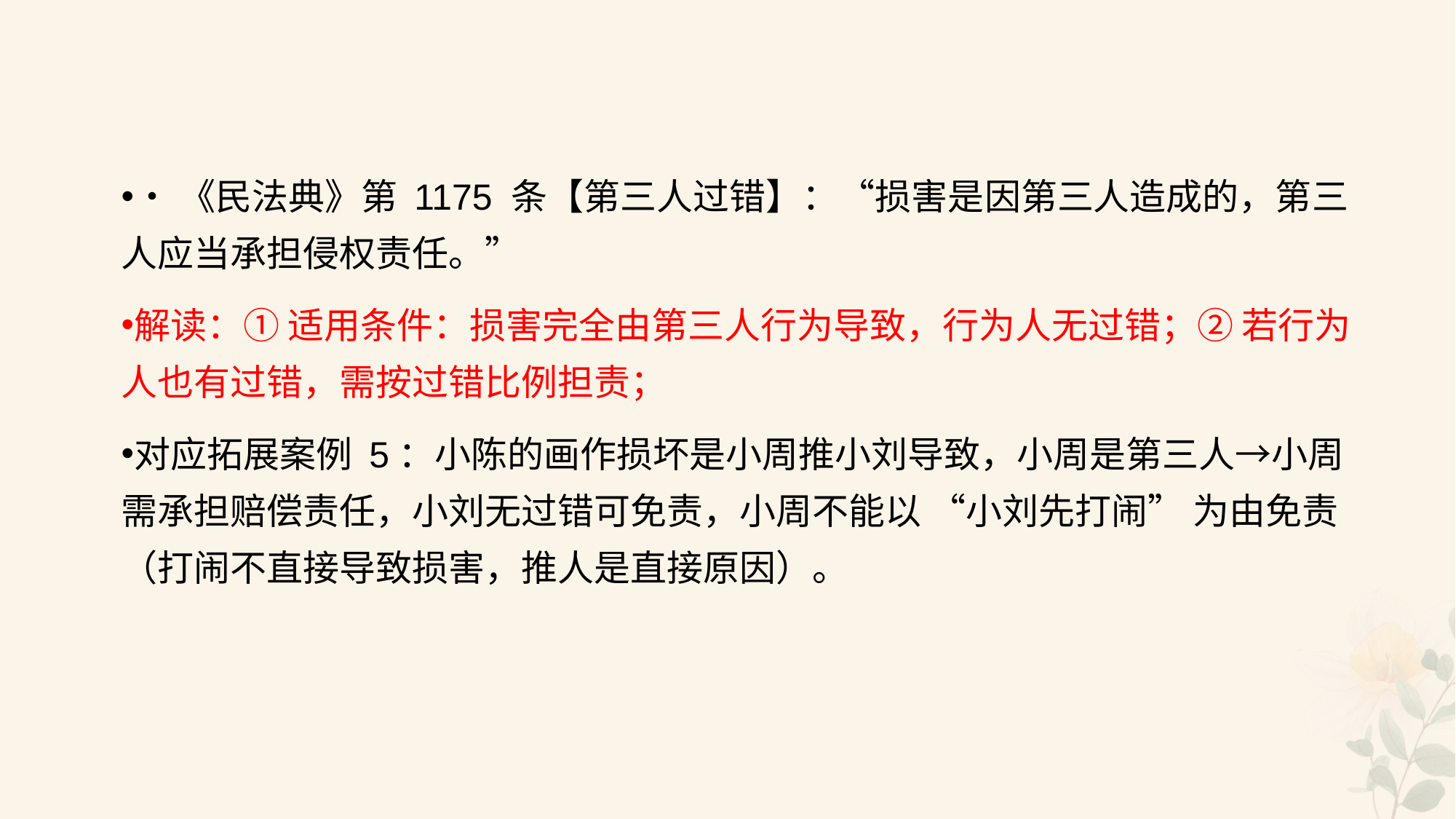

#
•《民法典》第 1175 条【第三人过错】：“损害是因第三人造成的，第三人应当承担侵权责任。”
解读：① 适用条件：损害完全由第三人行为导致，行为人无过错；② 若行为人也有过错，需按过错比例担责；
对应拓展案例 5：小陈的画作损坏是小周推小刘导致，小周是第三人→小周需承担赔偿责任，小刘无过错可免责，小周不能以 “小刘先打闹” 为由免责（打闹不直接导致损害，推人是直接原因）。